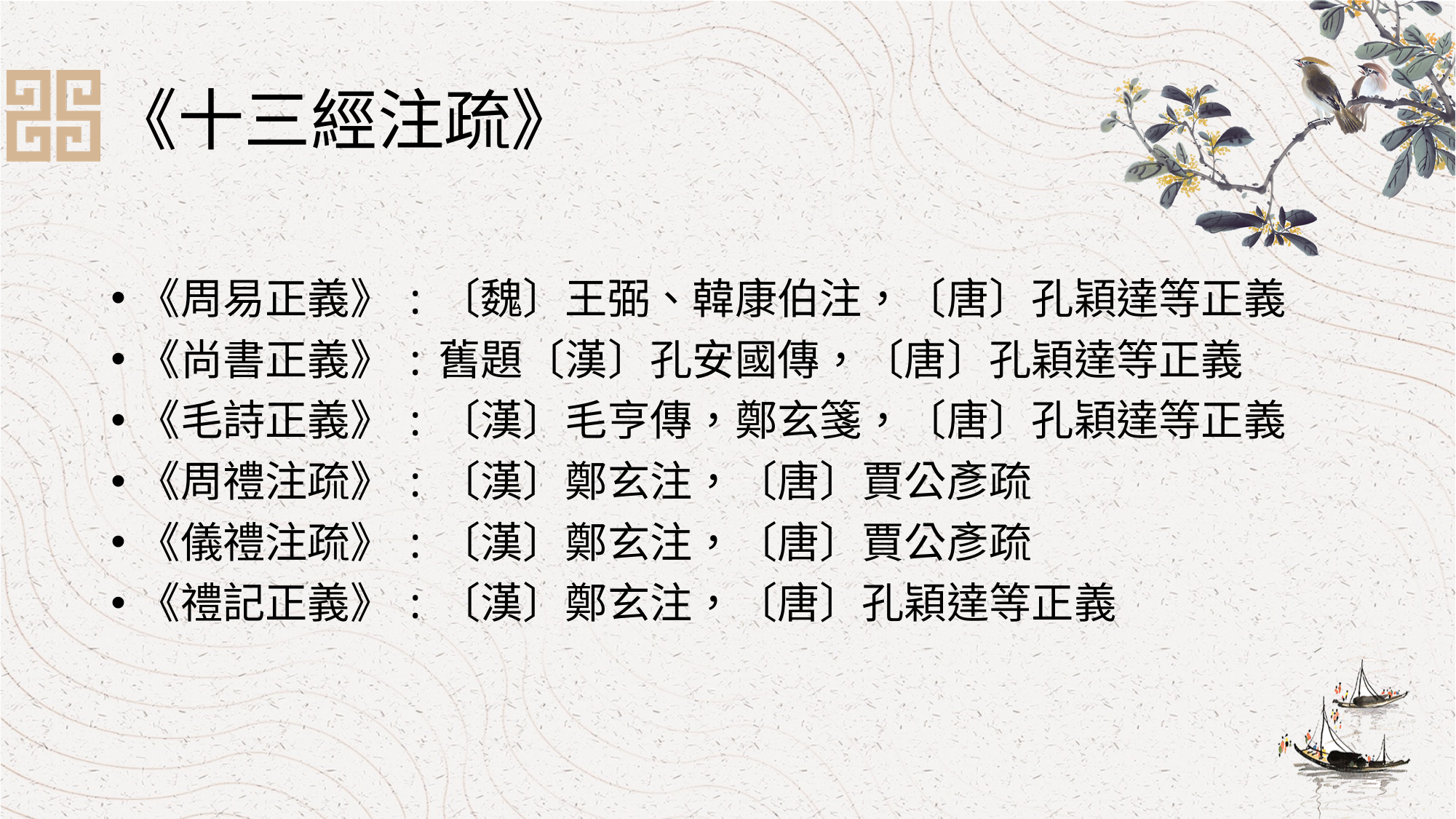

# 《十三經注疏》
《周易正義》:〔魏〕王弼、韓康伯注，〔唐〕孔穎達等正義
《尚書正義》:舊題〔漢〕孔安國傳，〔唐〕孔穎達等正義
《毛詩正義》:〔漢〕毛亨傳，鄭玄箋，〔唐〕孔穎達等正義
《周禮注疏》:〔漢〕鄭玄注，〔唐〕賈公彥疏
《儀禮注疏》:〔漢〕鄭玄注，〔唐〕賈公彥疏
《禮記正義》:〔漢〕鄭玄注，〔唐〕孔穎達等正義